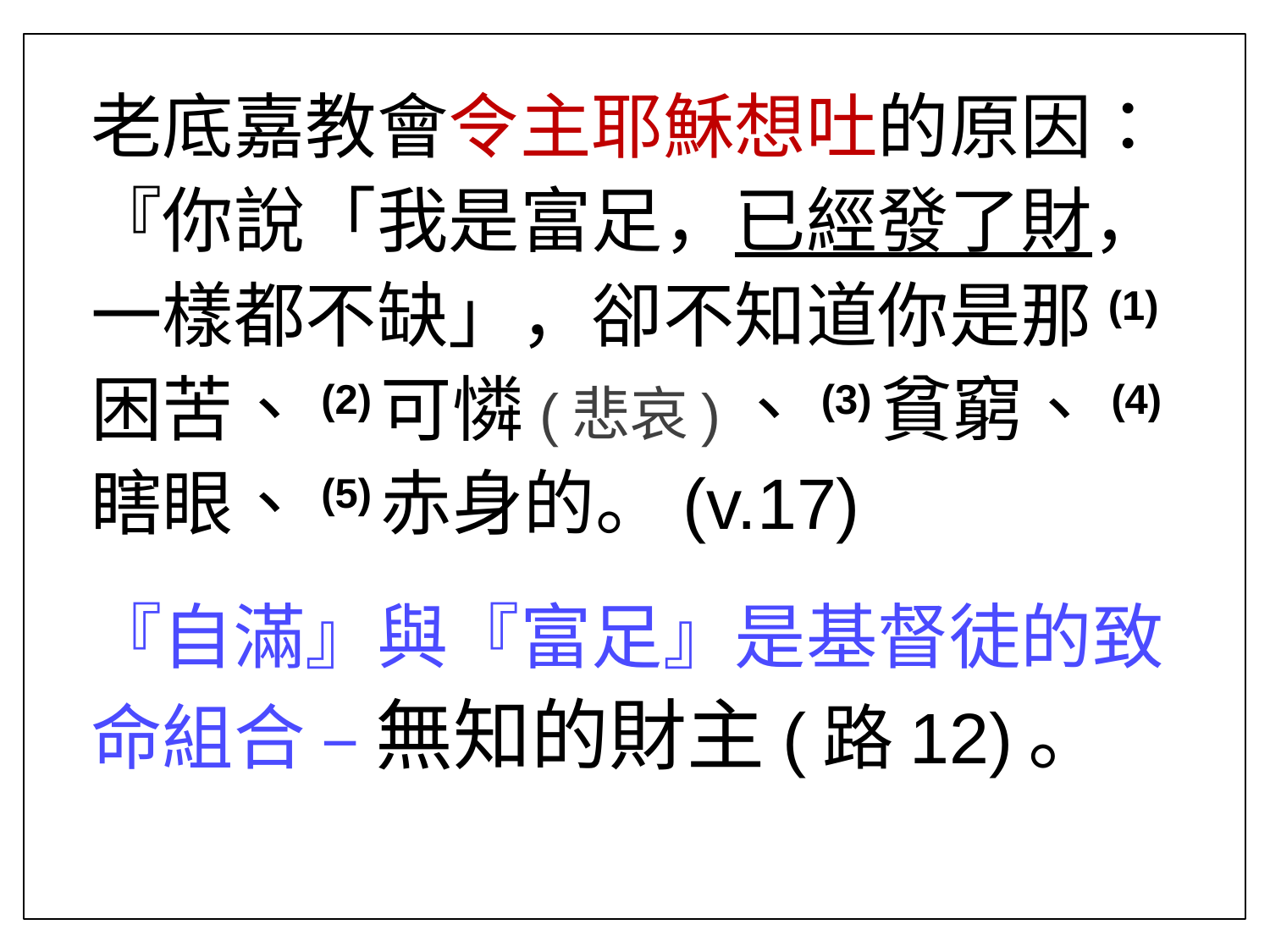

老底嘉教會令主耶穌想吐的原因： 『你說「我是富足，已經發了財，一樣都不缺」，卻不知道你是那(1)困苦、(2)可憐(悲哀)、(3)貧窮、(4)瞎眼、(5)赤身的。(v.17)
『自滿』與『富足』是基督徒的致命組合 – 無知的財主(路12)。